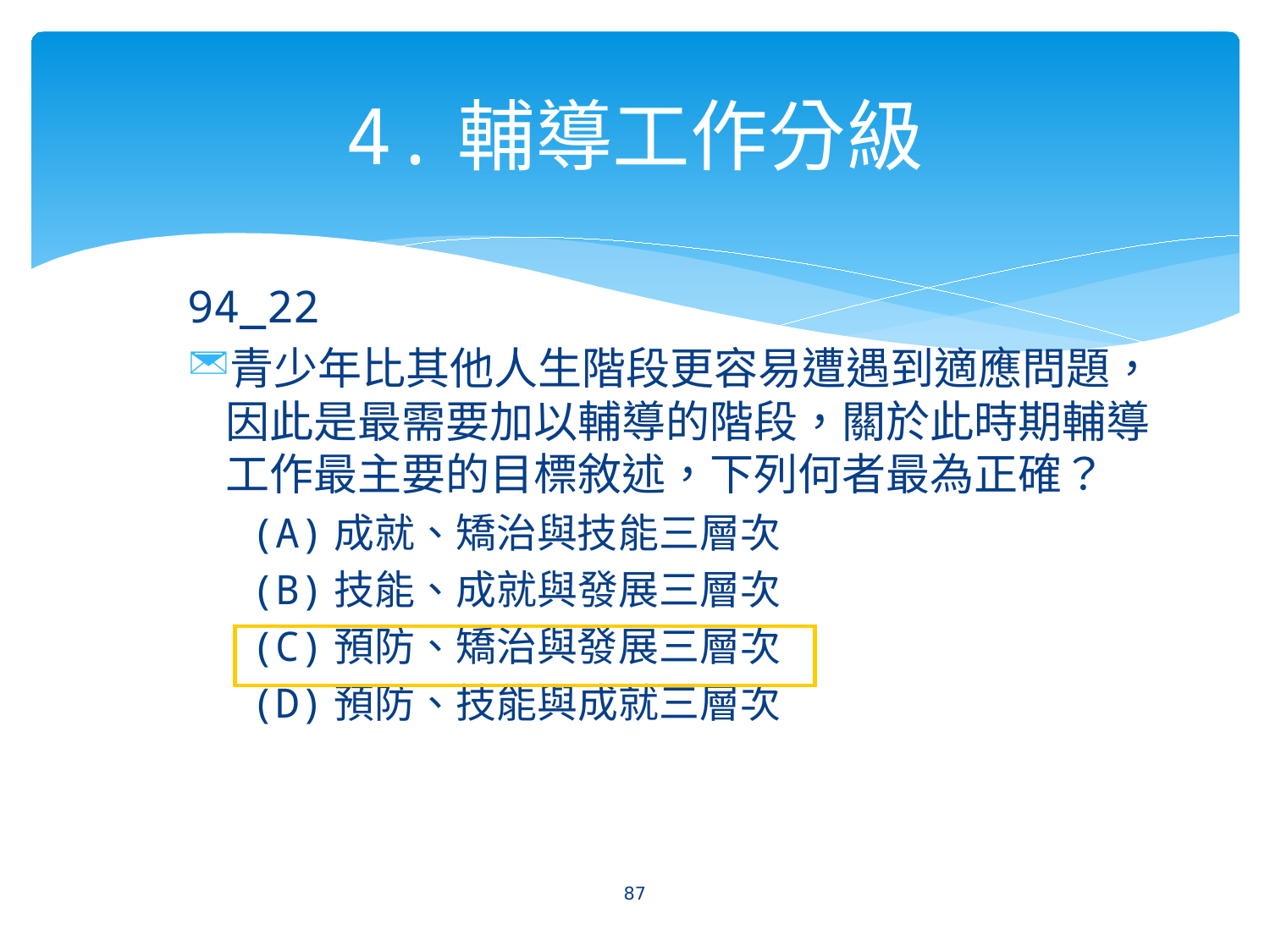

# 4.輔導工作分級
94_22
青少年比其他人生階段更容易遭遇到適應問題，因此是最需要加以輔導的階段，關於此時期輔導工作最主要的目標敘述，下列何者最為正確？
(A)成就、矯治與技能三層次
(B)技能、成就與發展三層次
(C)預防、矯治與發展三層次
(D)預防、技能與成就三層次

87